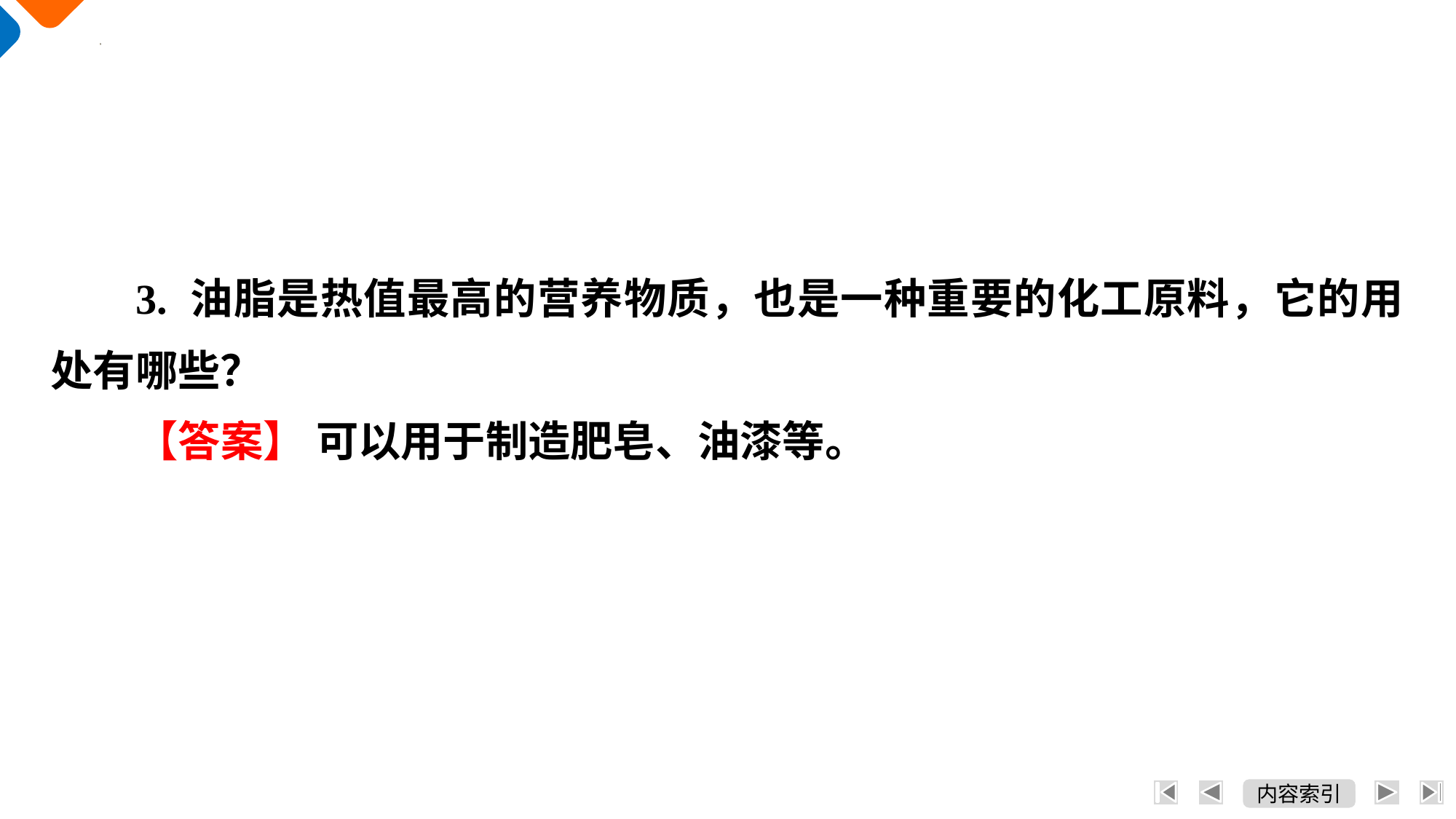

3. 油脂是热值最高的营养物质，也是一种重要的化工原料，它的用处有哪些？
【答案】 可以用于制造肥皂、油漆等。